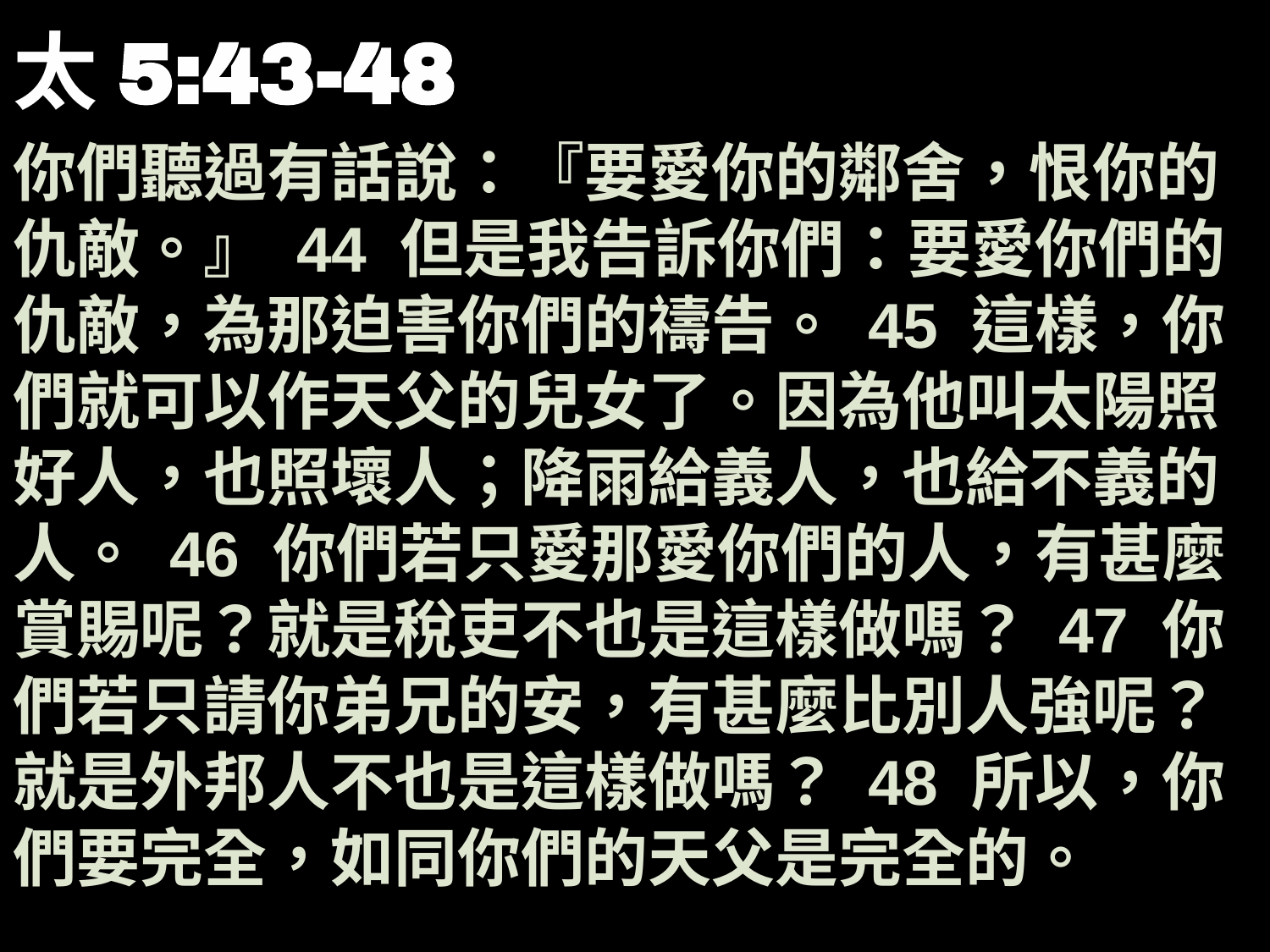

# 太5:43-48
你們聽過有話說：『要愛你的鄰舍，恨你的仇敵。』 44 但是我告訴你們：要愛你們的仇敵，為那迫害你們的禱告。 45 這樣，你們就可以作天父的兒女了。因為他叫太陽照好人，也照壞人；降雨給義人，也給不義的人。 46 你們若只愛那愛你們的人，有甚麼賞賜呢？就是稅吏不也是這樣做嗎？ 47 你們若只請你弟兄的安，有甚麼比別人強呢？就是外邦人不也是這樣做嗎？ 48 所以，你們要完全，如同你們的天父是完全的。